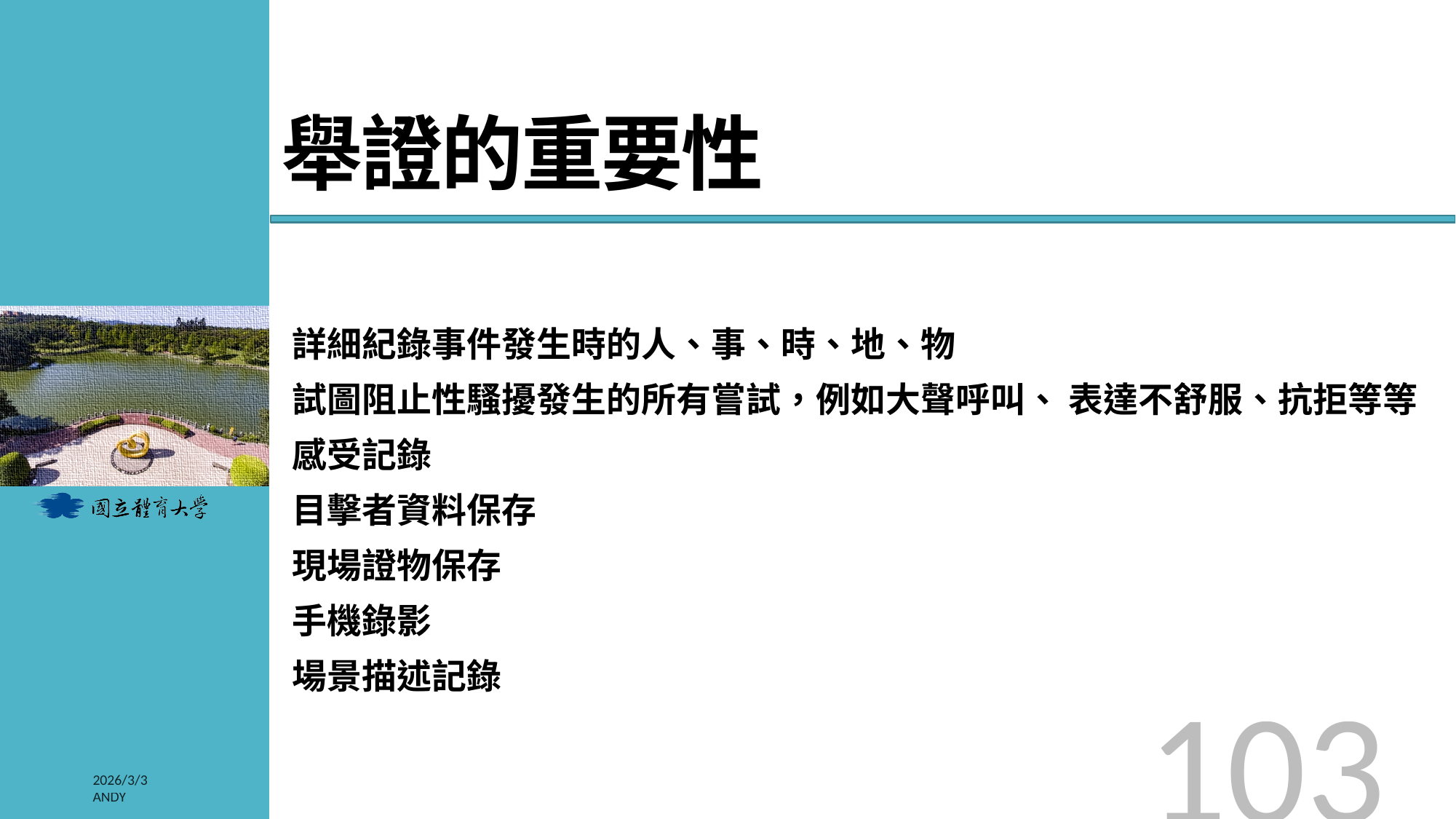

# 舉證的重要性
詳細紀錄事件發生時的人、事、時、地、物
試圖阻止性騷擾發生的所有嘗試，例如大聲呼叫、 表達不舒服、抗拒等等
感受記錄
目擊者資料保存
現場證物保存
手機錄影
場景描述記錄
103
2026/3/3
Andy